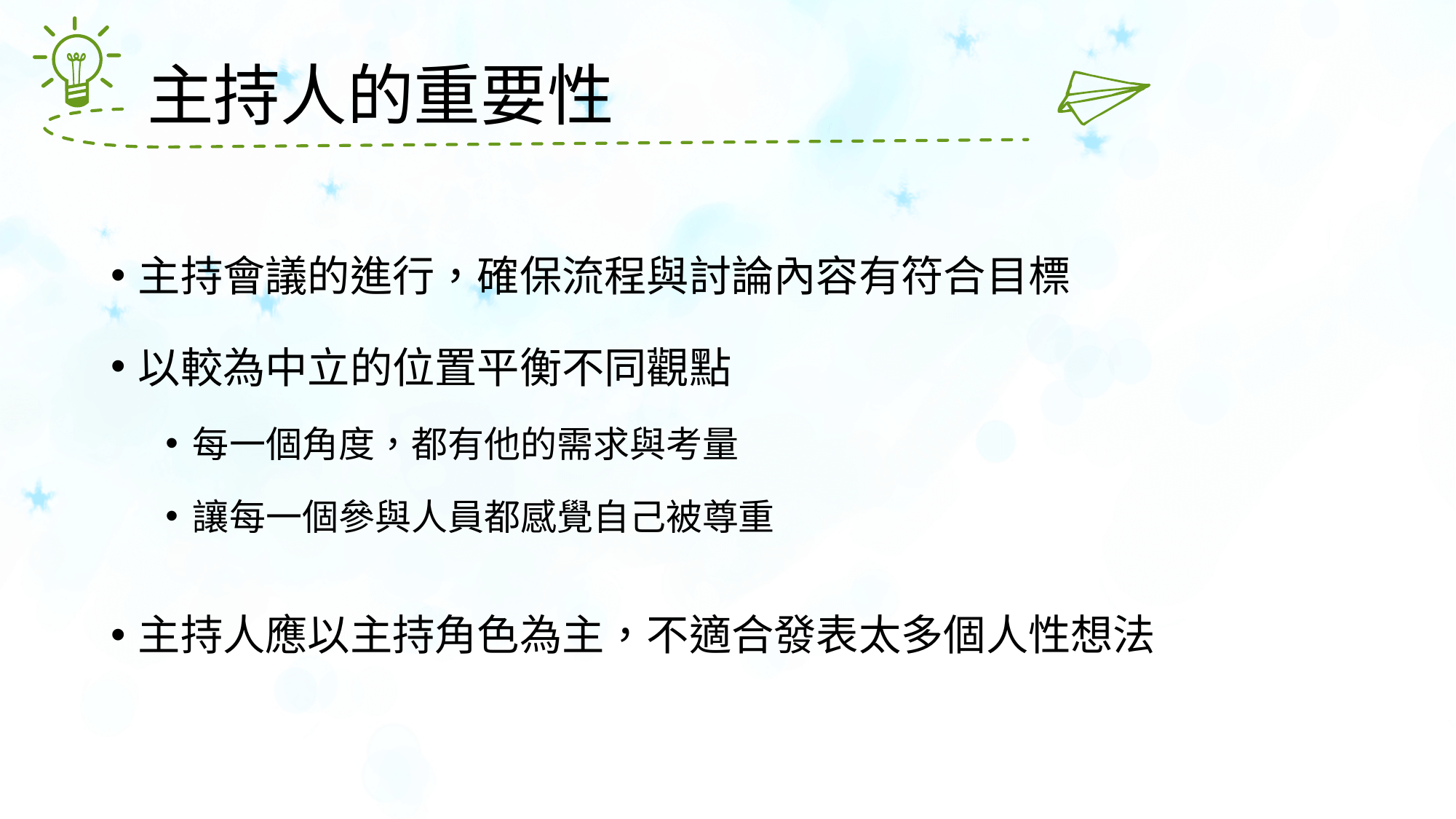

# 主持人的重要性
主持會議的進行，確保流程與討論內容有符合目標
以較為中立的位置平衡不同觀點
每一個角度，都有他的需求與考量
讓每一個參與人員都感覺自己被尊重

主持人應以主持角色為主，不適合發表太多個人性想法